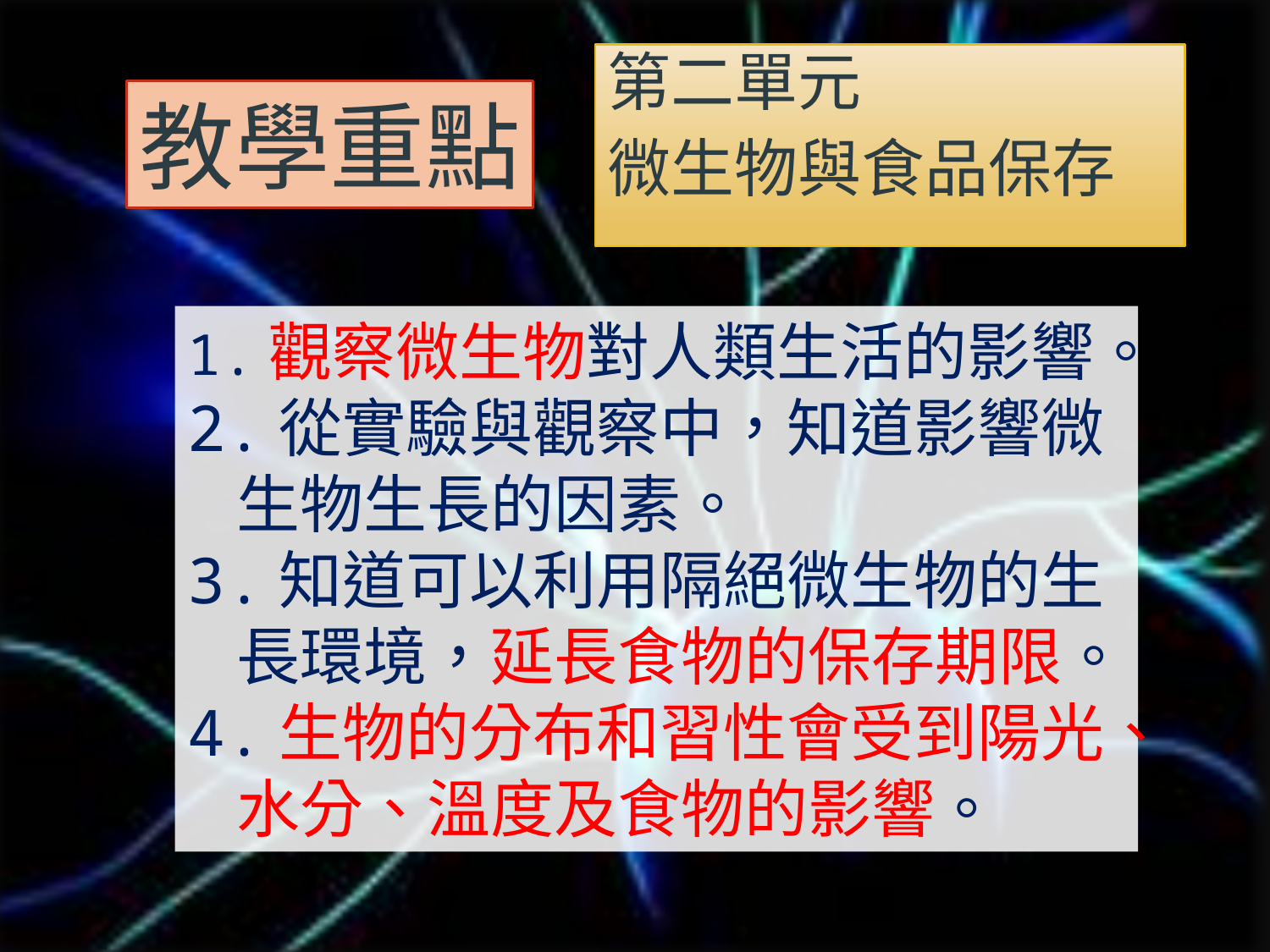

第二單元
微生物與食品保存
教學重點
1.觀察微生物對人類生活的影響。
2.從實驗與觀察中，知道影響微生物生長的因素。
3.知道可以利用隔絕微生物的生長環境，延長食物的保存期限。
4.生物的分布和習性會受到陽光、水分、溫度及食物的影響。